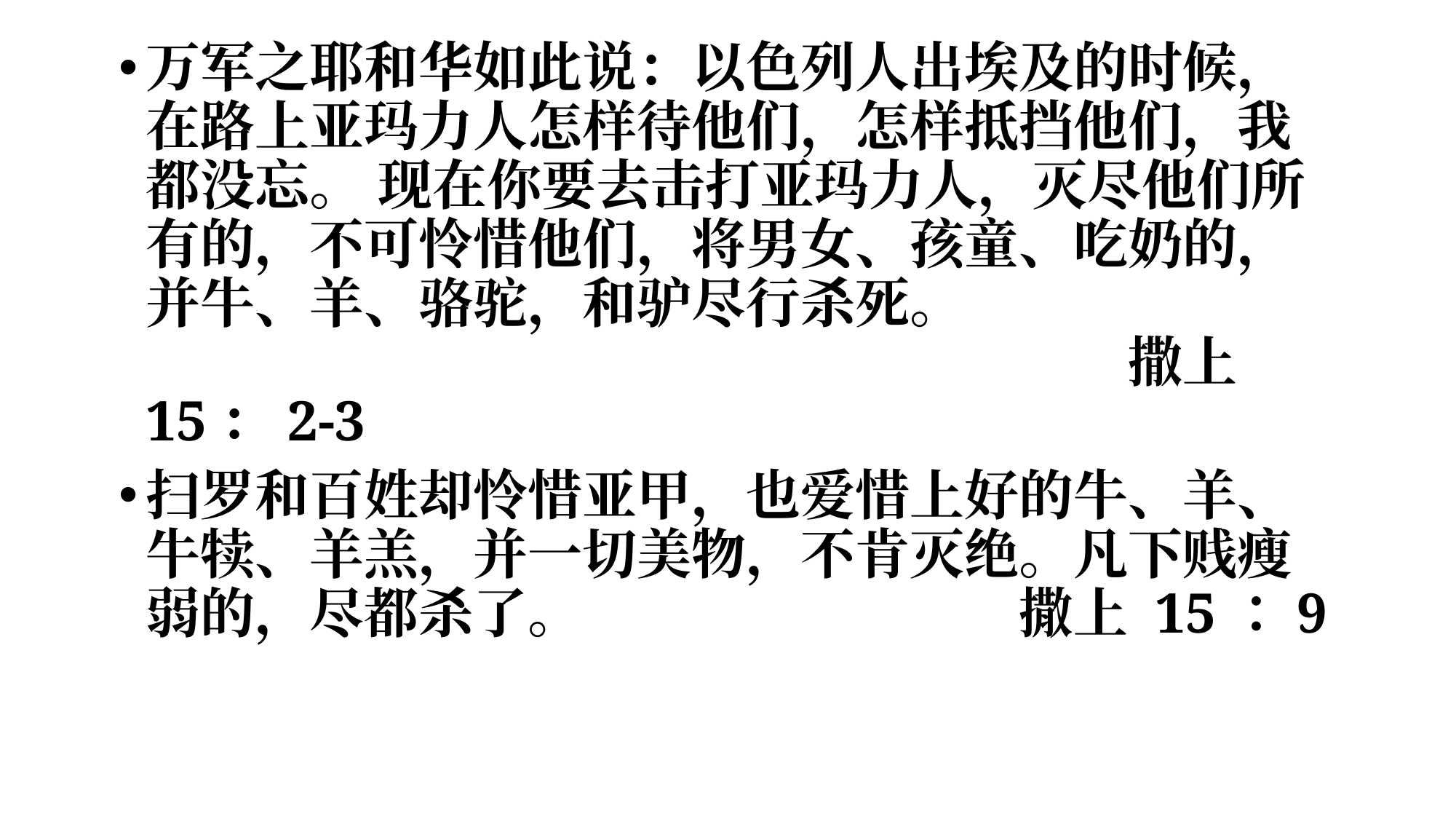

万军之耶和华如此说：以色列人出埃及的时候，在路上亚玛力人怎样待他们，怎样抵挡他们，我都没忘。 现在你要去击打亚玛力人，灭尽他们所有的，不可怜惜他们，将男女、孩童、吃奶的，并牛、羊、骆驼，和驴尽行杀死。												撒上 15：2-3
扫罗和百姓却怜惜亚甲，也爱惜上好的牛、羊、牛犊、羊羔，并一切美物，不肯灭绝。凡下贱瘦弱的，尽都杀了。				撒上 15：9